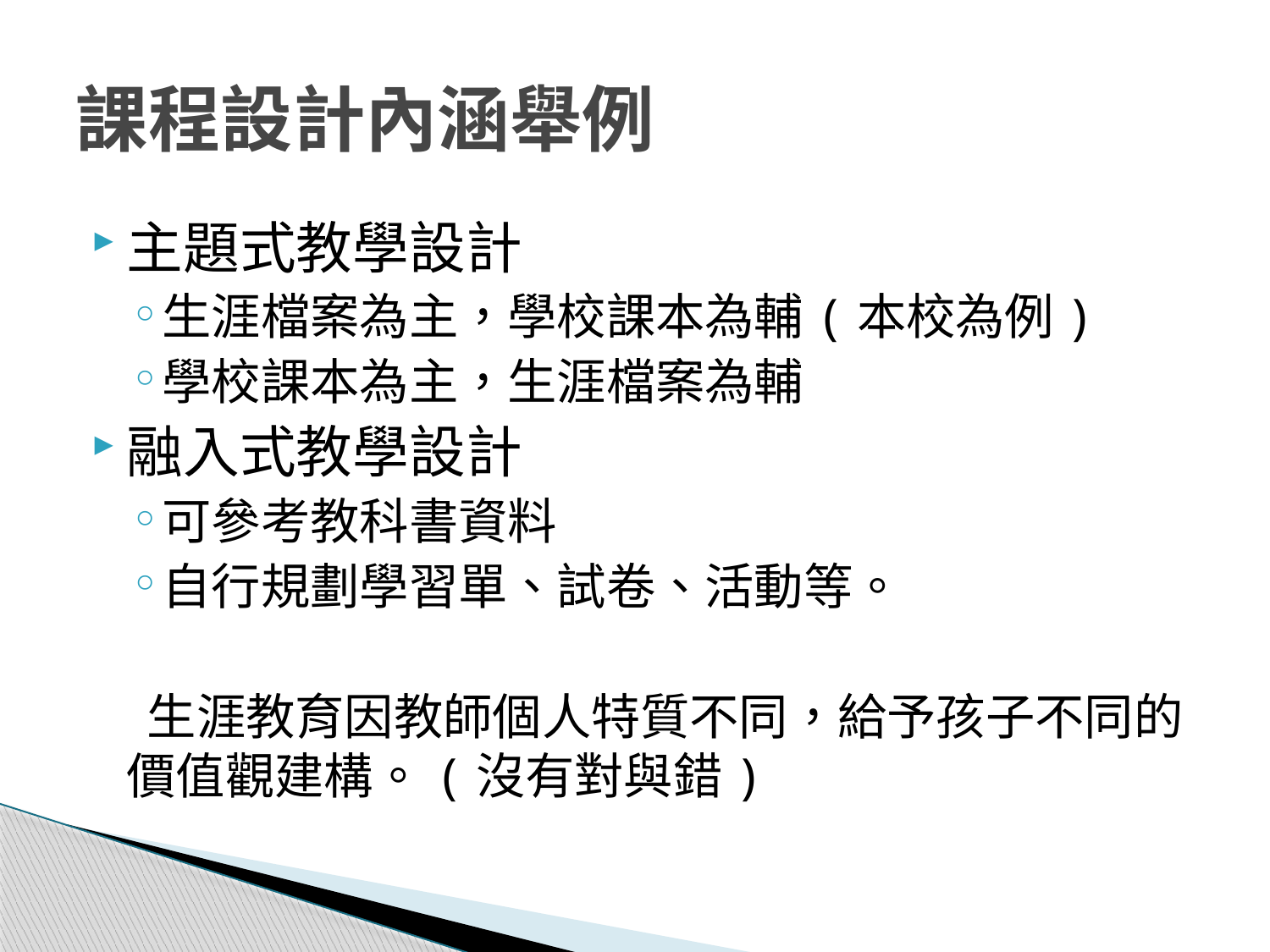

# 課程設計內涵舉例
主題式教學設計
生涯檔案為主，學校課本為輔(本校為例)
學校課本為主，生涯檔案為輔
融入式教學設計
可參考教科書資料
自行規劃學習單、試卷、活動等。

    生涯教育因教師個人特質不同，給予孩子不同的價值觀建構。(沒有對與錯)